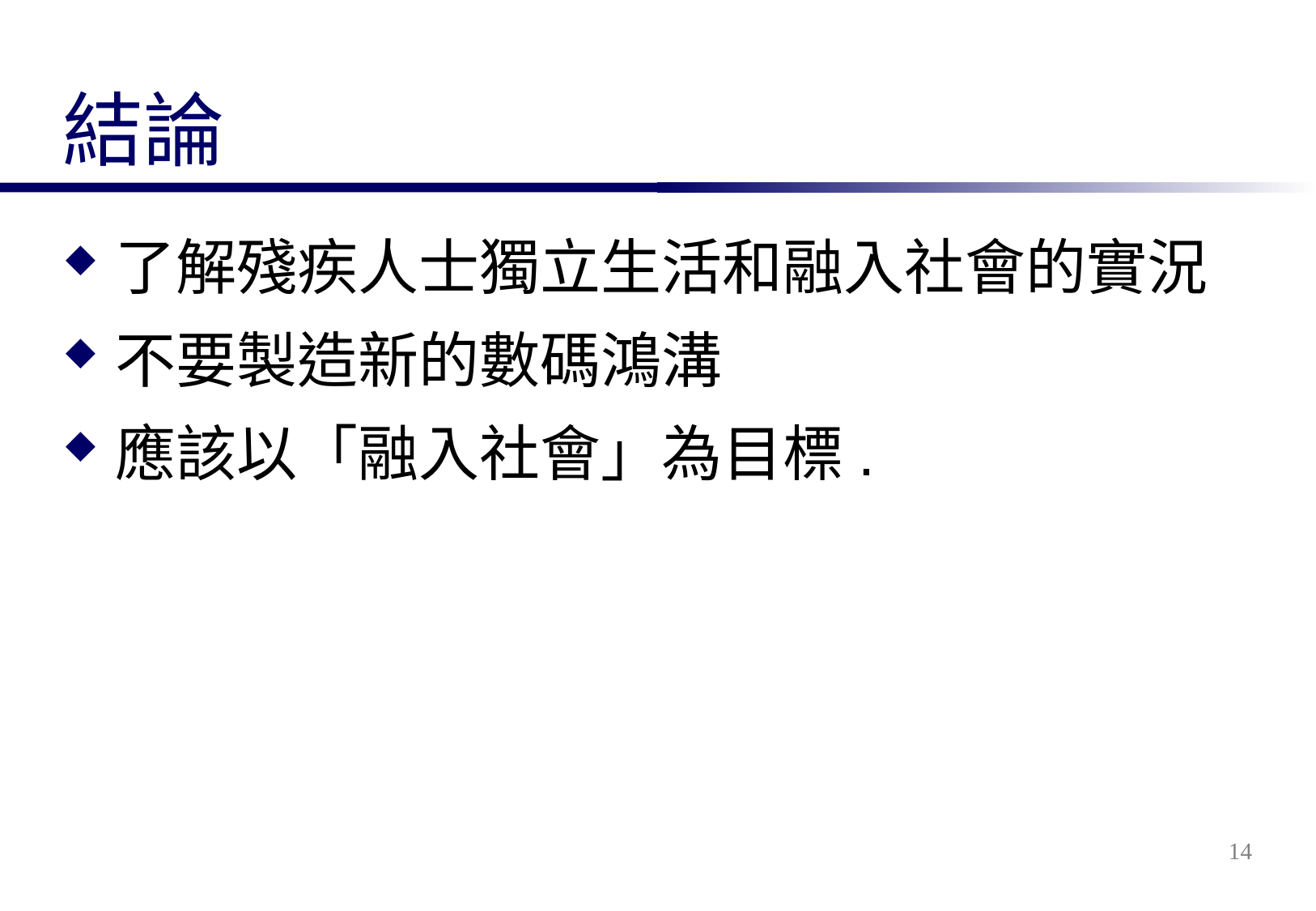

# 結論
了解殘疾人士獨立生活和融入社會的實況
不要製造新的數碼鴻溝
應該以「融入社會」為目標.

14